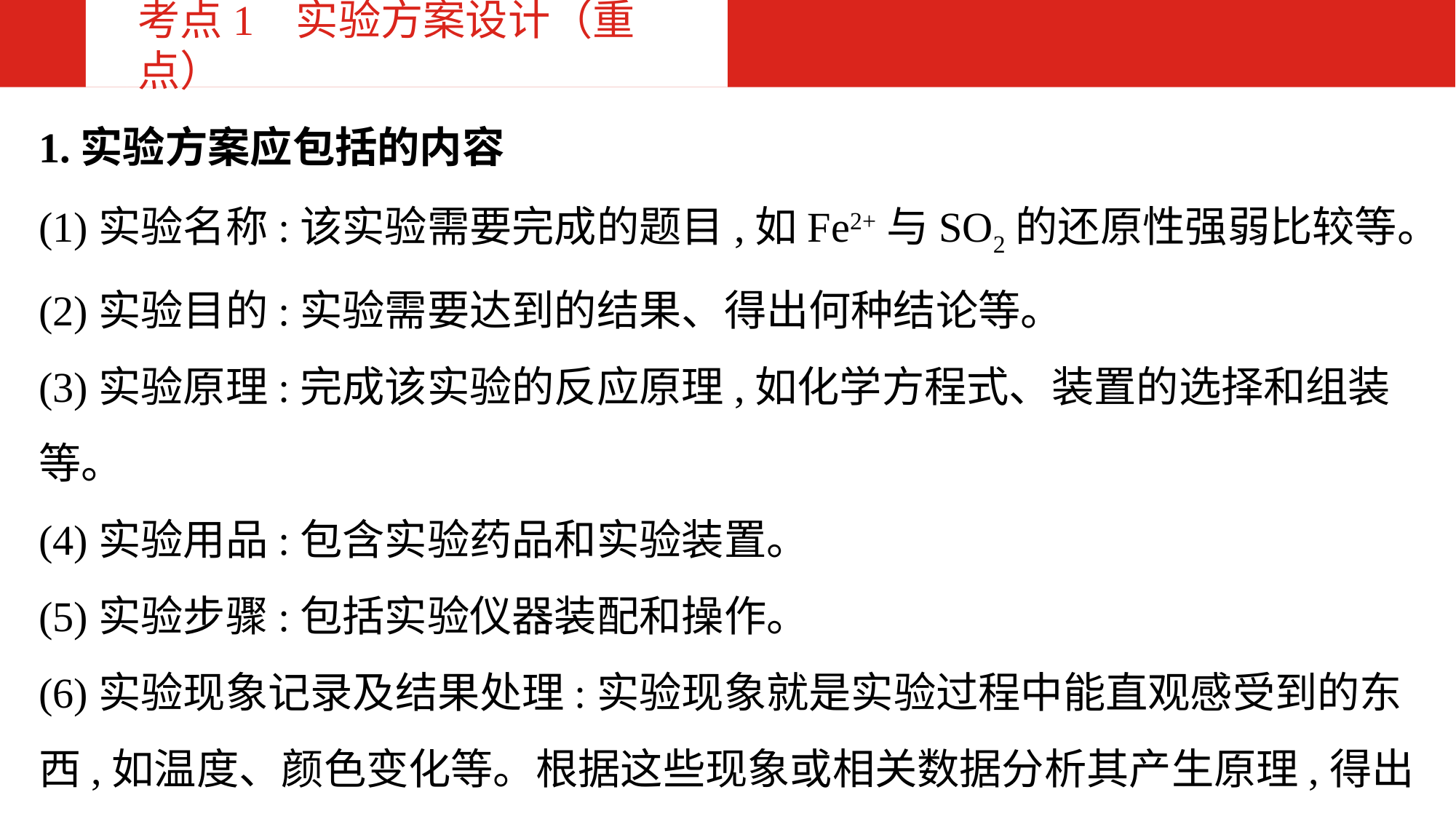

考点1   实验方案设计（重点）

1.实验方案应包括的内容
(1)实验名称:该实验需要完成的题目,如Fe2+与SO2的还原性强弱比较等。
(2)实验目的:实验需要达到的结果、得出何种结论等。
(3)实验原理:完成该实验的反应原理,如化学方程式、装置的选择和组装等。
(4)实验用品:包含实验药品和实验装置。
(5)实验步骤:包括实验仪器装配和操作。
(6)实验现象记录及结果处理:实验现象就是实验过程中能直观感受到的东西,如温度、颜色变化等。根据这些现象或相关数据分析其产生原理,得出处理结果。